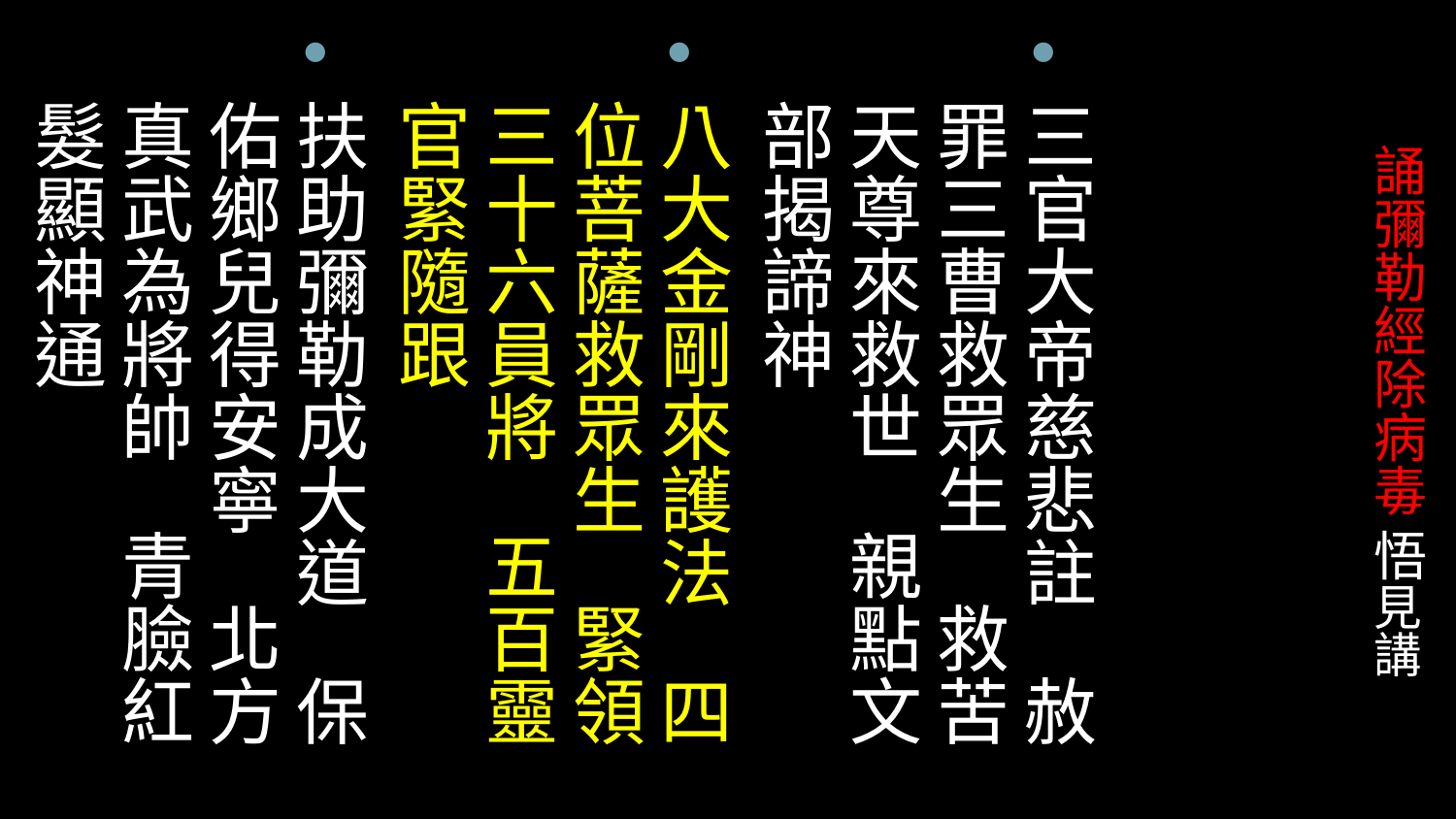

三官大帝慈悲註    赦罪三曹救眾生    救苦天尊來救世    親點文部揭諦神
八大金剛來護法    四位菩薩救眾生    緊領三十六員將    五百靈官緊隨跟
扶助彌勒成大道    保佑鄉兒得安寧    北方真武為將帥    青臉紅髮顯神通
# 誦彌勒經除病毒 悟見講